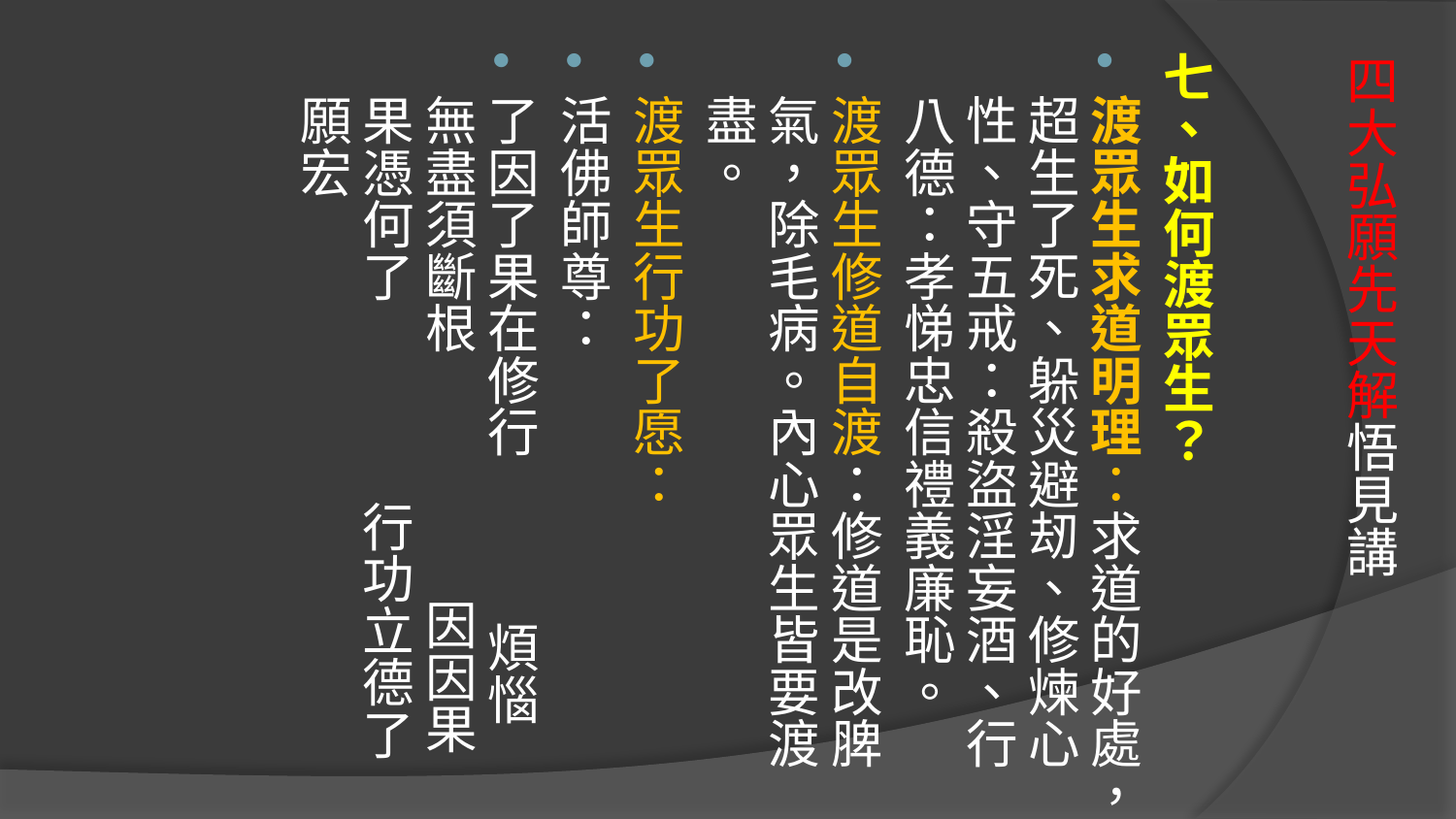

七、如何渡眾生？
渡眾生求道明理：求道的好處，超生了死、躲災避刼、修煉心性、守五戒：殺盜淫妄酒、行八德：孝悌忠信禮義廉恥。
渡眾生修道自渡：修道是改脾氣，除毛病。內心眾生皆要渡盡。
渡眾生行功了愿：
活佛師尊：
了因了果在修行              煩惱無盡須斷根                     因因果果憑何了                 行功立德了願宏

# 四大弘願先天解悟見講